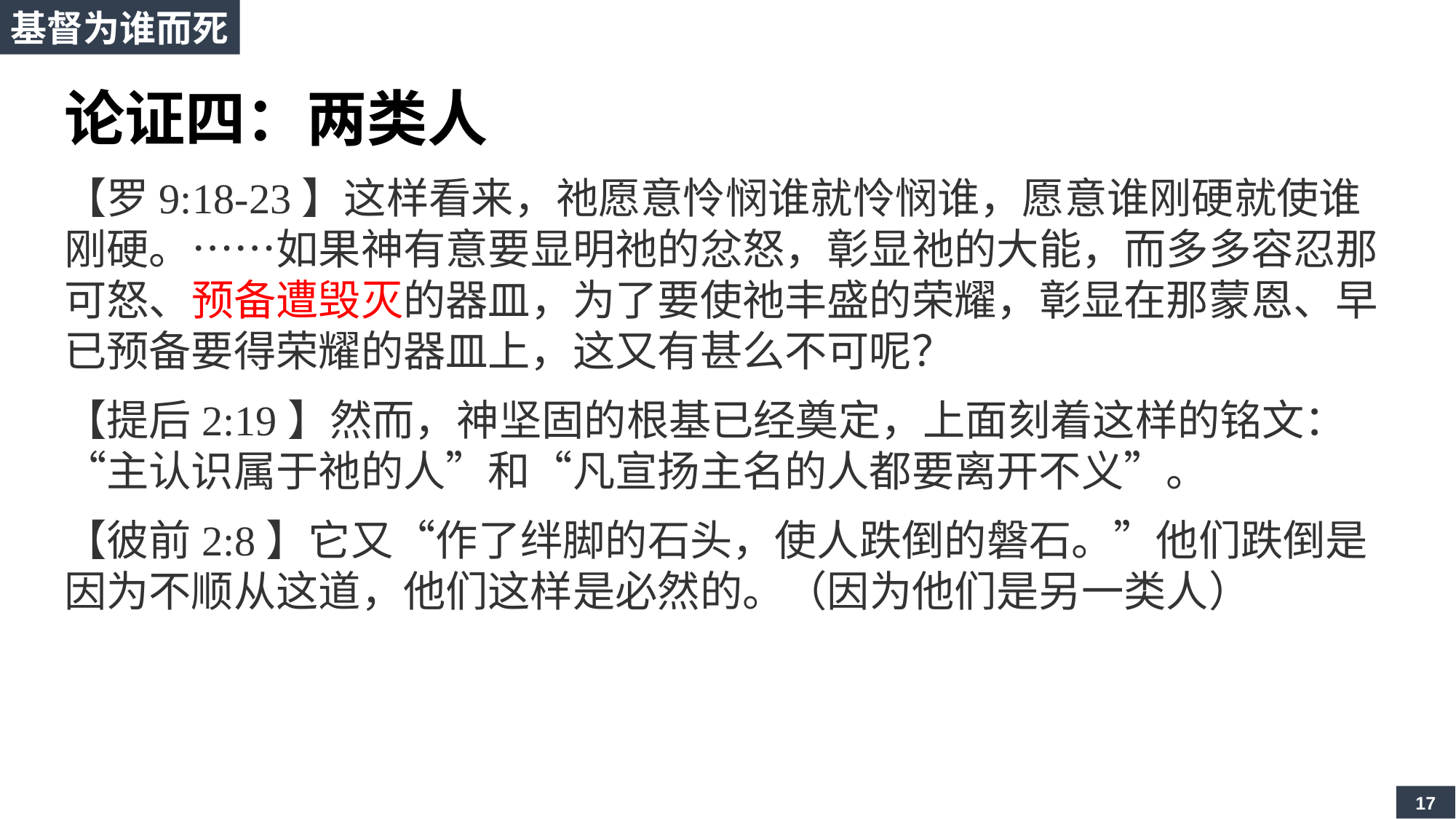

基督为谁而死
论证四：两类人
【罗9:18-23】这样看来，祂愿意怜悯谁就怜悯谁，愿意谁刚硬就使谁刚硬。……如果神有意要显明祂的忿怒，彰显祂的大能，而多多容忍那可怒、预备遭毁灭的器皿，为了要使祂丰盛的荣耀，彰显在那蒙恩、早已预备要得荣耀的器皿上，这又有甚么不可呢？
【提后2:19】然而，神坚固的根基已经奠定，上面刻着这样的铭文：“主认识属于祂的人”和“凡宣扬主名的人都要离开不义”。
【彼前2:8】它又“作了绊脚的石头，使人跌倒的磐石。”他们跌倒是因为不顺从这道，他们这样是必然的。（因为他们是另一类人）
17